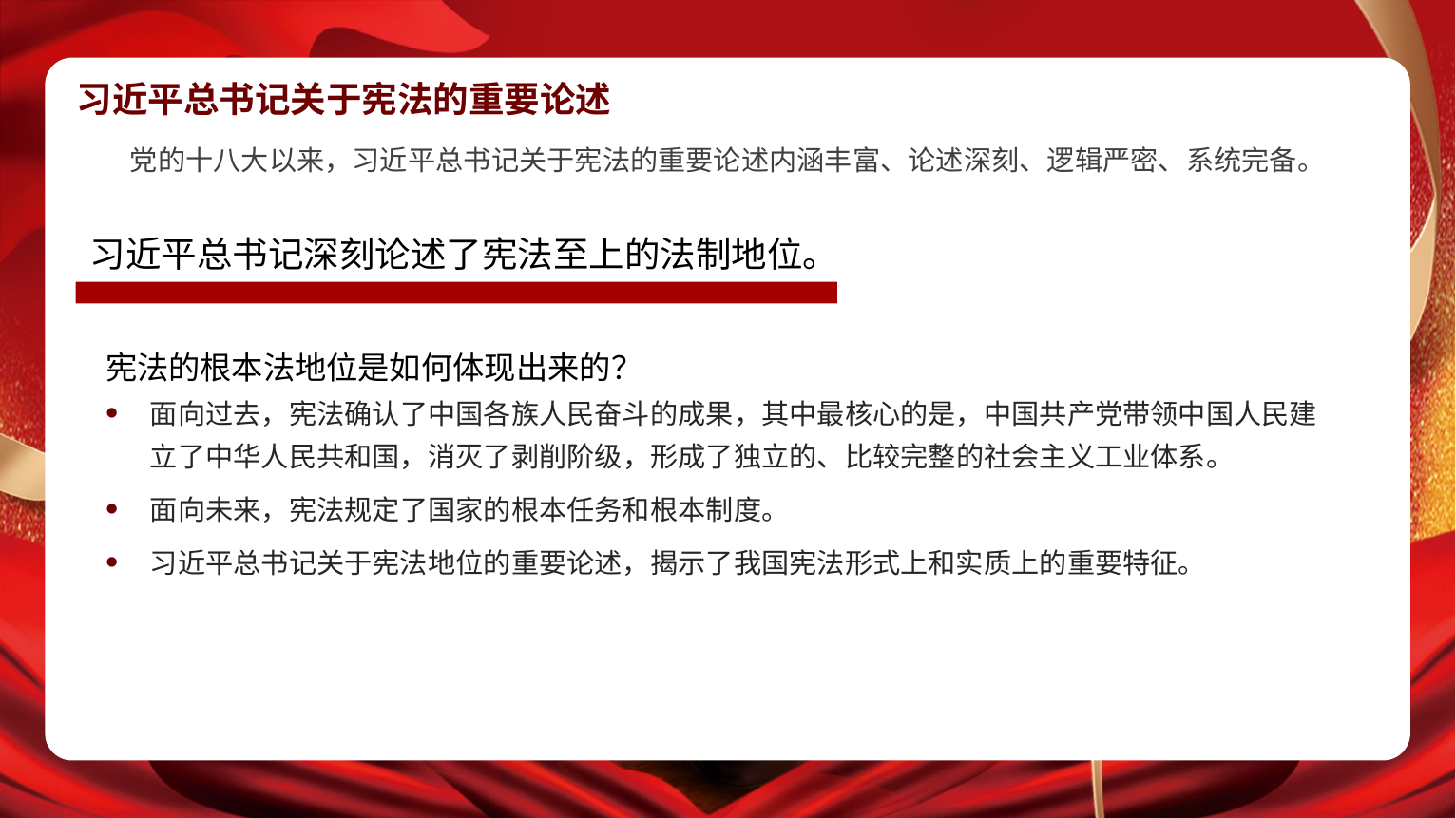

习近平总书记关于宪法的重要论述
党的十八大以来，习近平总书记关于宪法的重要论述内涵丰富、论述深刻、逻辑严密、系统完备。
习近平总书记深刻论述了宪法至上的法制地位。

宪法的根本法地位是如何体现出来的？
面向过去，宪法确认了中国各族人民奋斗的成果，其中最核心的是，中国共产党带领中国人民建立了中华人民共和国，消灭了剥削阶级，形成了独立的、比较完整的社会主义工业体系。
面向未来，宪法规定了国家的根本任务和根本制度。
习近平总书记关于宪法地位的重要论述，揭示了我国宪法形式上和实质上的重要特征。